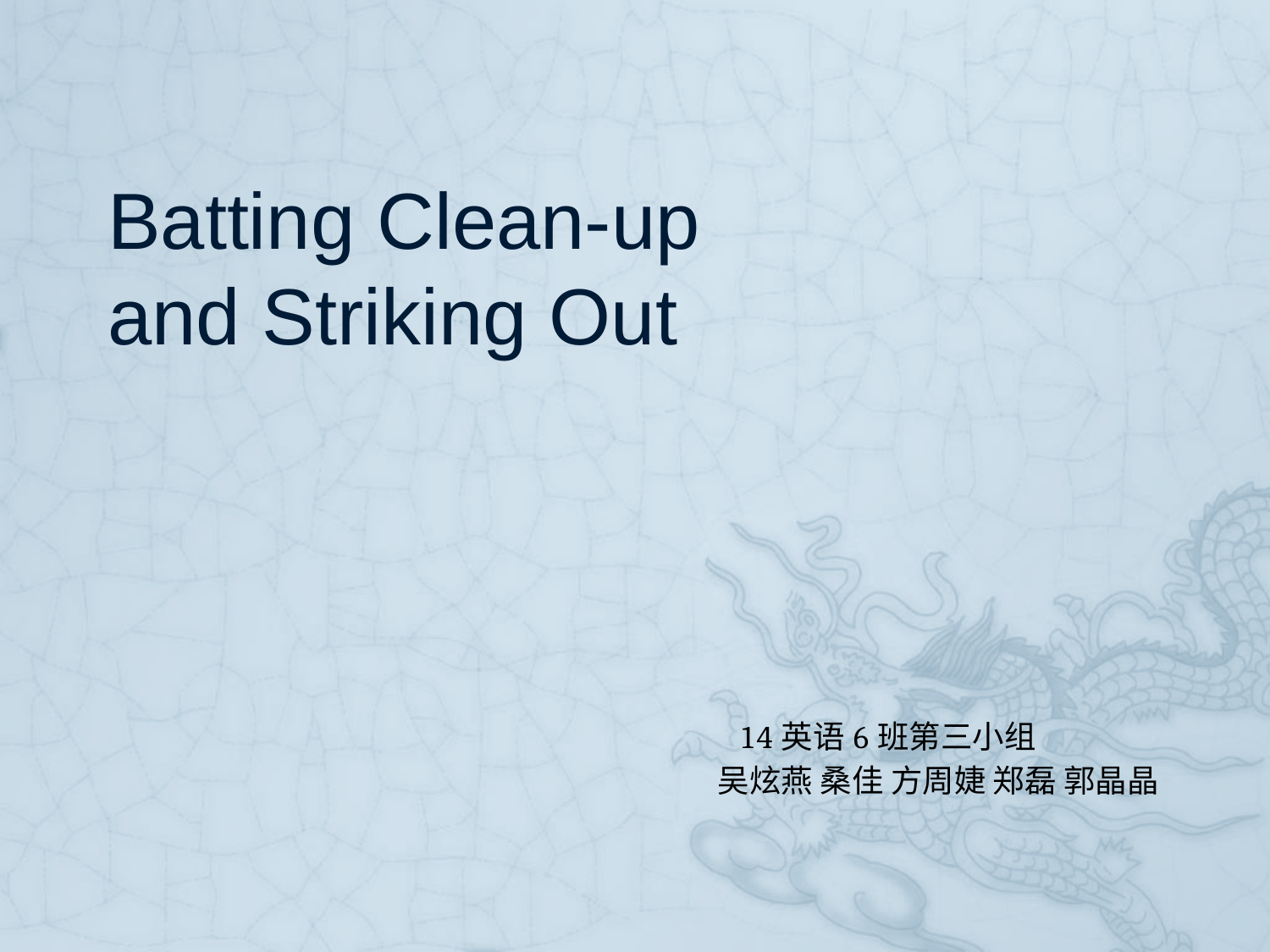

# Batting Clean-up and Striking Out

   14英语6班第三小组
吴炫燕 桑佳 方周婕 郑磊 郭晶晶